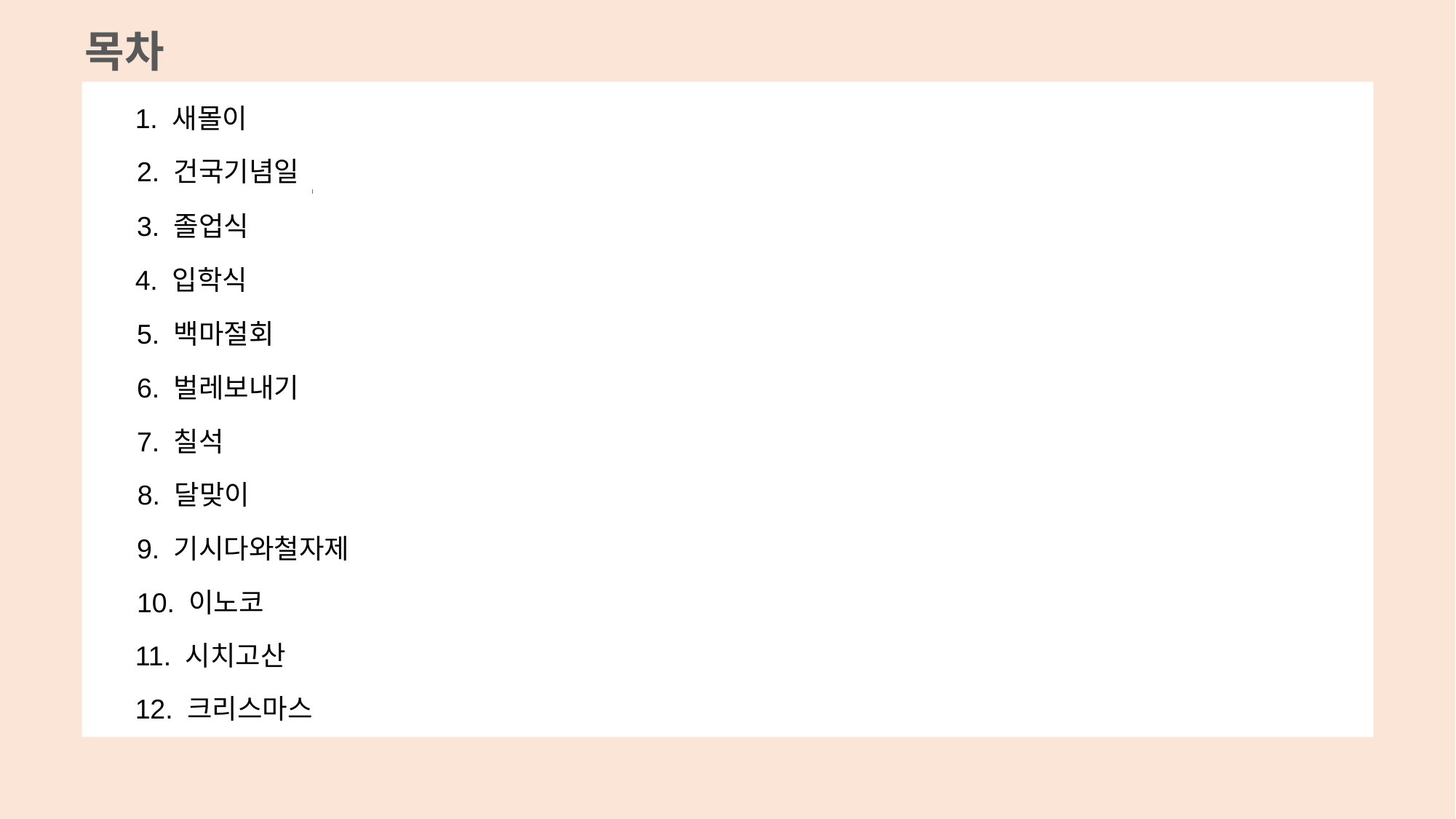

# 목차

1. 새몰이
2. 건국기념일
3. 졸업식
4. 입학식
5. 백마절회
6. 벌레보내기
7. 칠석
8. 달맞이
9. 기시다와철자제
10. 이노코
11. 시치고산
12. 크리스마스